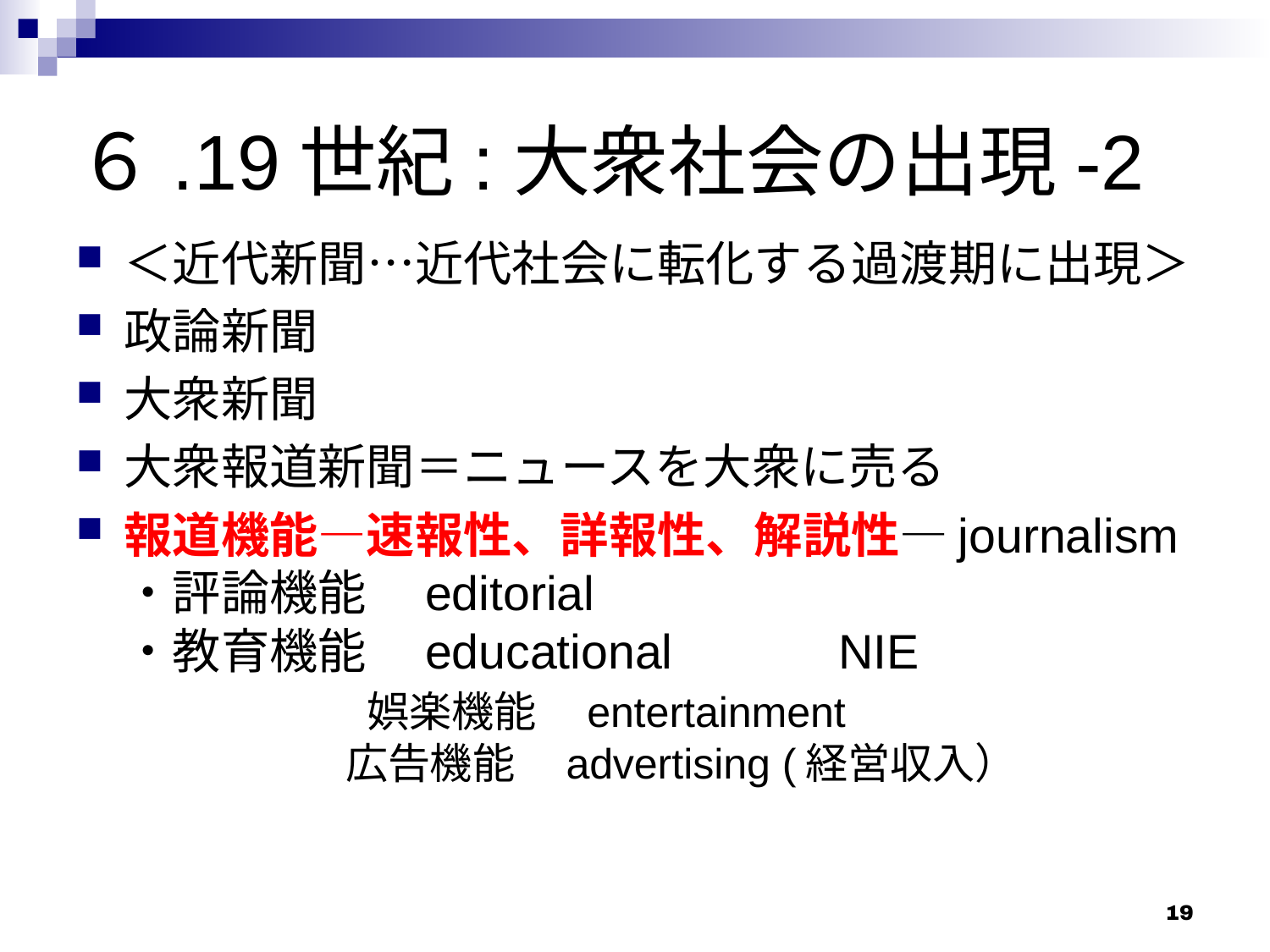

# ６.19世紀:大衆社会の出現-2
＜近代新聞…近代社会に転化する過渡期に出現＞
政論新聞
大衆新聞
大衆報道新聞＝ニュースを大衆に売る
報道機能―速報性、詳報性、解説性―journalism
・評論機能　editorial
・教育機能　educational　　　NIE
　　　　　娯楽機能　entertainment
　　　　　 広告機能　advertising (経営収入）

19